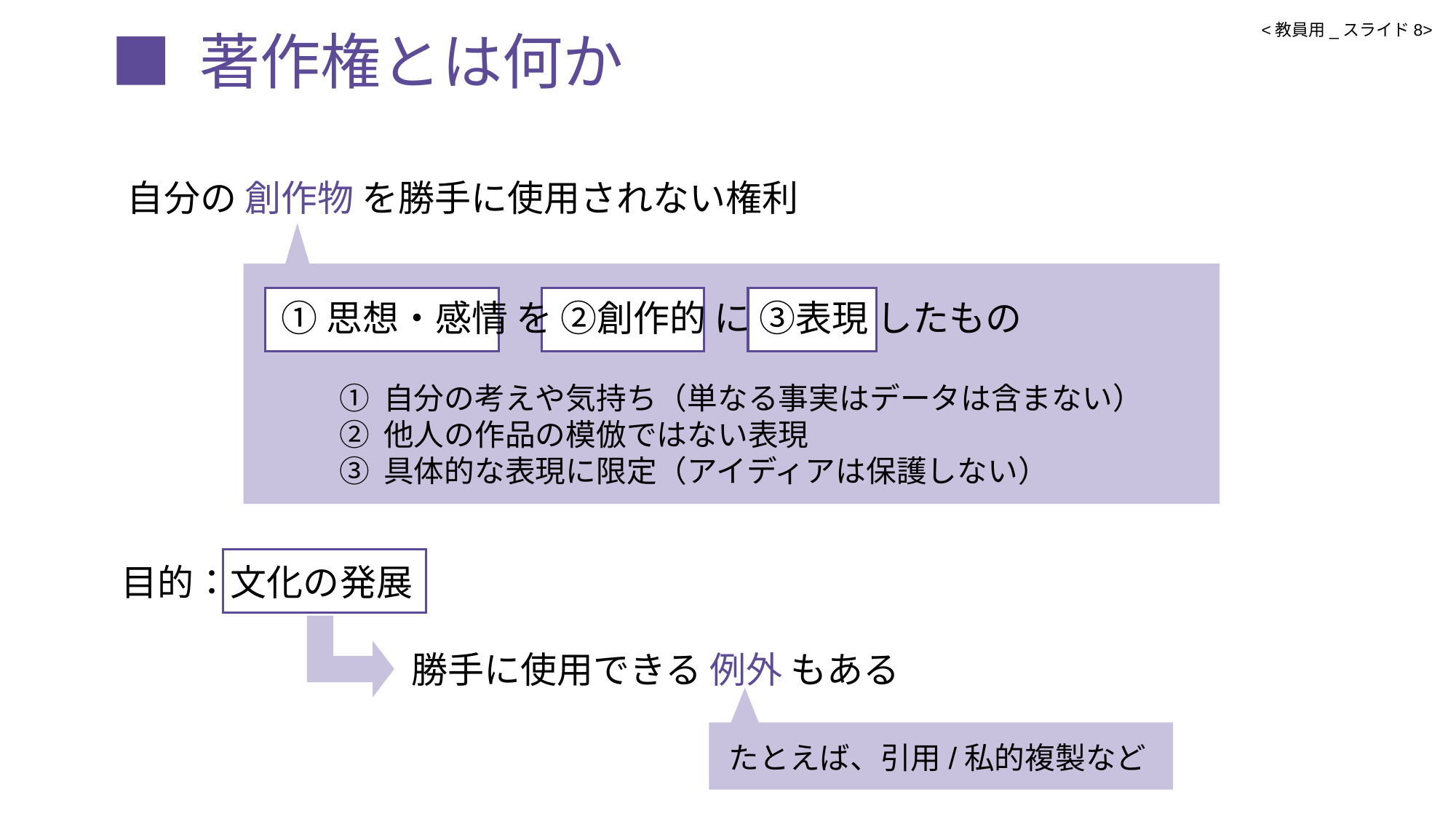

# ■ 著作権とは何か
<教員用_スライド8>
自分の 創作物 を勝手に使用されない権利

①思想・感情 を ②創作的 に ③表現 したもの
① 自分の考えや気持ち（単なる事実はデータは含まない）
② 他人の作品の模倣ではない表現
③ 具体的な表現に限定（アイディアは保護しない）

目的：文化の発展

勝手に使用できる 例外 もある

たとえば、引用/私的複製など